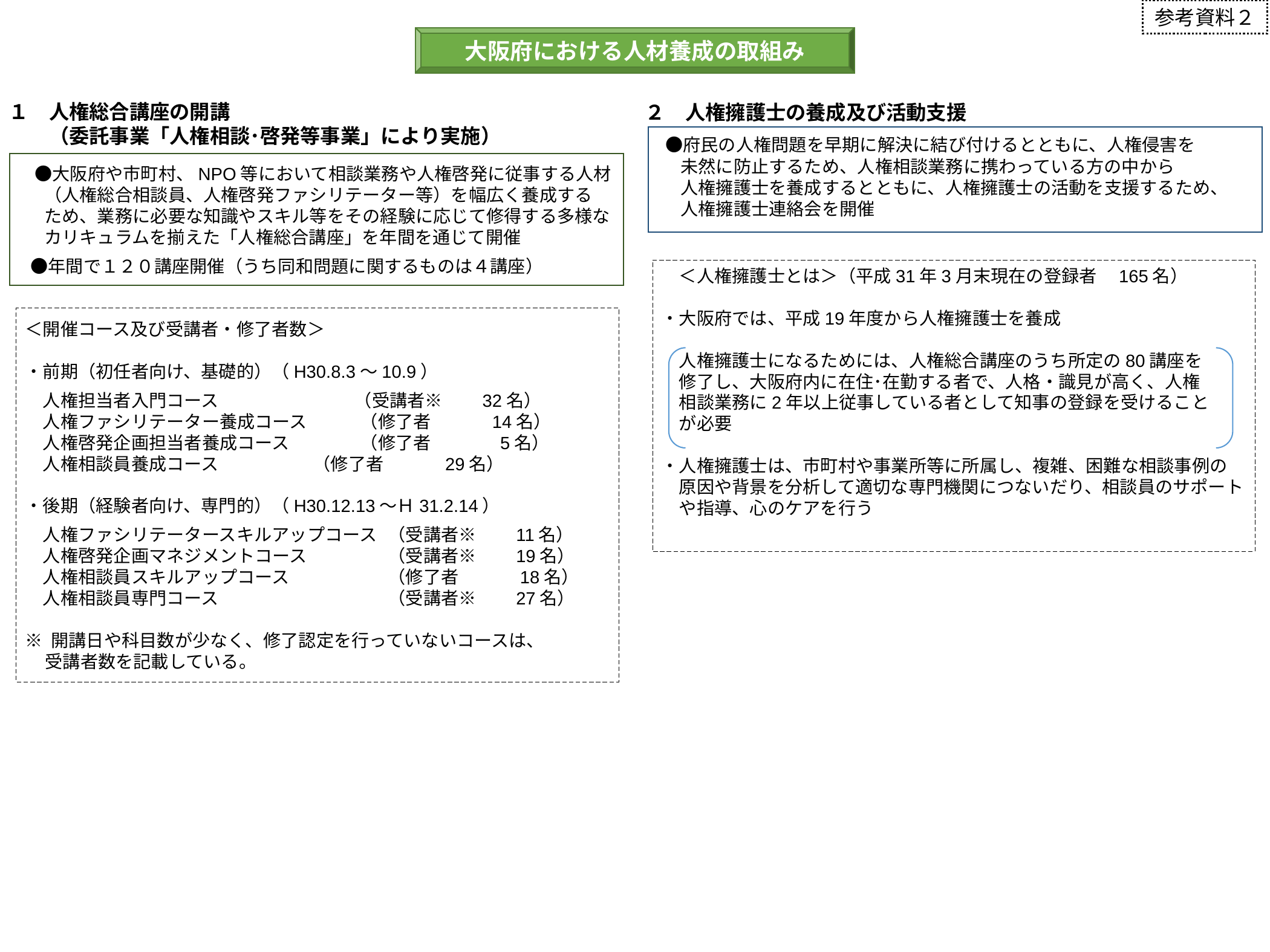

参考資料２

１　人権総合講座の開講
　　（委託事業「人権相談･啓発等事業」により実施）
 　●大阪府や市町村、NPO等において相談業務や人権啓発に従事する人材
　　（人権総合相談員、人権啓発ファシリテーター等）を幅広く養成する
　　ため、業務に必要な知識やスキル等をその経験に応じて修得する多様な
　　カリキュラムを揃えた「人権総合講座」を年間を通じて開催
　 ●年間で１２０講座開催（うち同和問題に関するものは４講座）

２　人権擁護士の養成及び活動支援
　●府民の人権問題を早期に解決に結び付けるとともに、人権侵害を
　　未然に防止するため、人権相談業務に携わっている方の中から
　　人権擁護士を養成するとともに、人権擁護士の活動を支援するため、
　　人権擁護士連絡会を開催

大阪府における人材養成の取組み
大阪府における人材養成の取組み

　＜人権擁護士とは＞（平成31年3月末現在の登録者　165名）

・大阪府では、平成19年度から人権擁護士を養成

　人権擁護士になるためには、人権総合講座のうち所定の80講座を
　修了し、大阪府内に在住･在勤する者で、人格・識見が高く、人権
　相談業務に2年以上従事している者として知事の登録を受けること
　が必要

・人権擁護士は、市町村や事業所等に所属し、複雑、困難な相談事例の
　原因や背景を分析して適切な専門機関につないだり、相談員のサポート
　や指導、心のケアを行う

＜開催コース及び受講者・修了者数＞

・前期（初任者向け、基礎的）（H30.8.3～10.9）
　人権担当者入門コース 　　　　　　　  （受講者※　　32名）
　人権ファシリテーター養成コース　　　（修了者　　　 14名）
　人権啓発企画担当者養成コース　　　　（修了者　　　   5名）
　人権相談員養成コース                        （修了者　　　 29名）

・後期（経験者向け、専門的）（H30.12.13～Ｈ31.2.14）
　人権ファシリテータースキルアップコース 	（受講者※　　11名）
　人権啓発企画マネジメントコース 　　 	（受講者※　　19名）
　人権相談員スキルアップコース　　　　 	（修了者　　　 18名）
　人権相談員専門コース　　　　　　 　  	（受講者※　　27名）

※ 開講日や科目数が少なく、修了認定を行っていないコースは、
    受講者数を記載している。